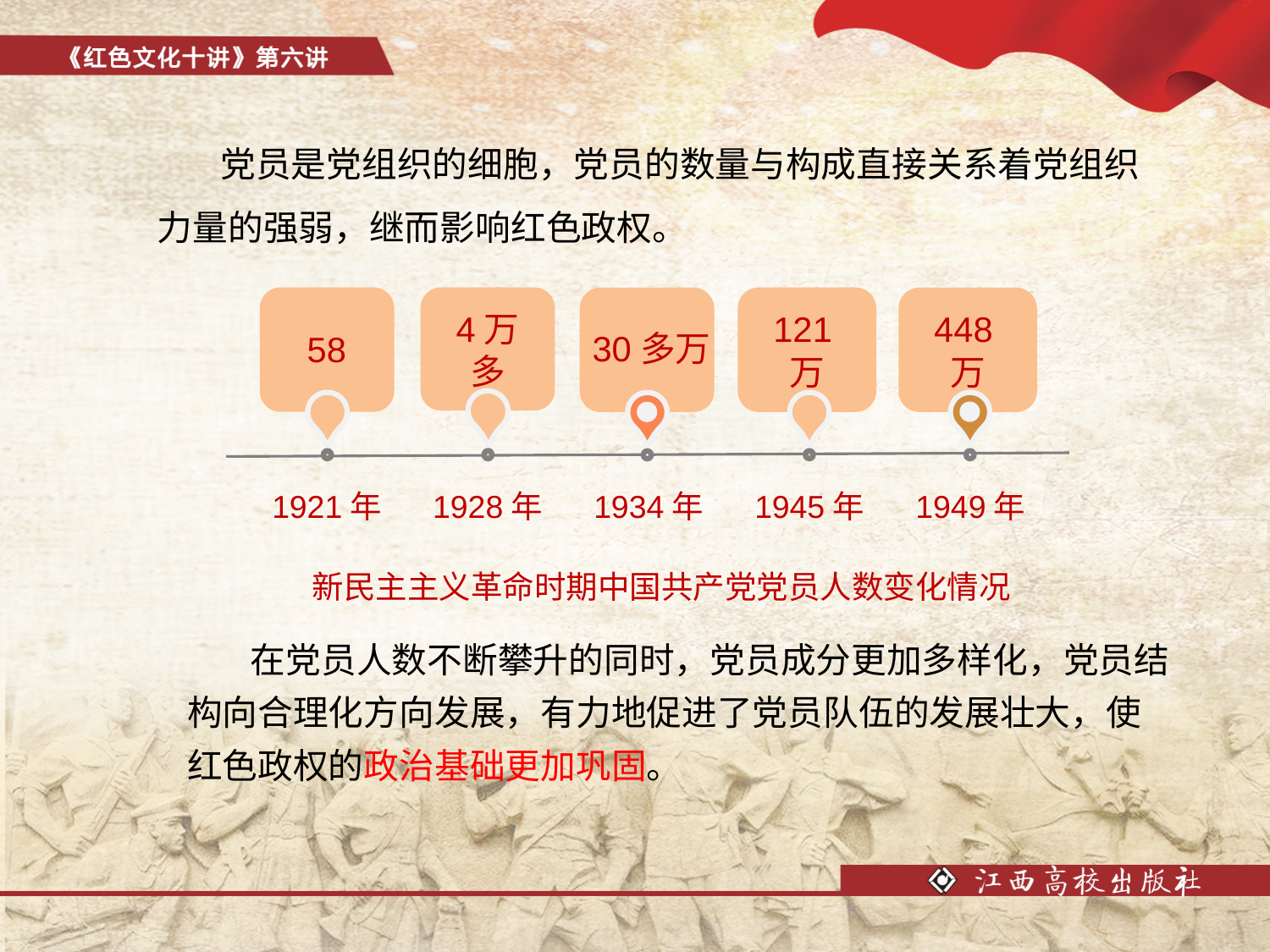

党员是党组织的细胞，党员的数量与构成直接关系着党组织力量的强弱，继而影响红色政权。

4万多

121万

448万

30多万
58
1921年

1928年
1934年
1945年
1949年
新民主主义革命时期中国共产党党员人数变化情况
       在党员人数不断攀升的同时，党员成分更加多样化，党员结构向合理化方向发展，有力地促进了党员队伍的发展壮大，使红色政权的政治基础更加巩固。